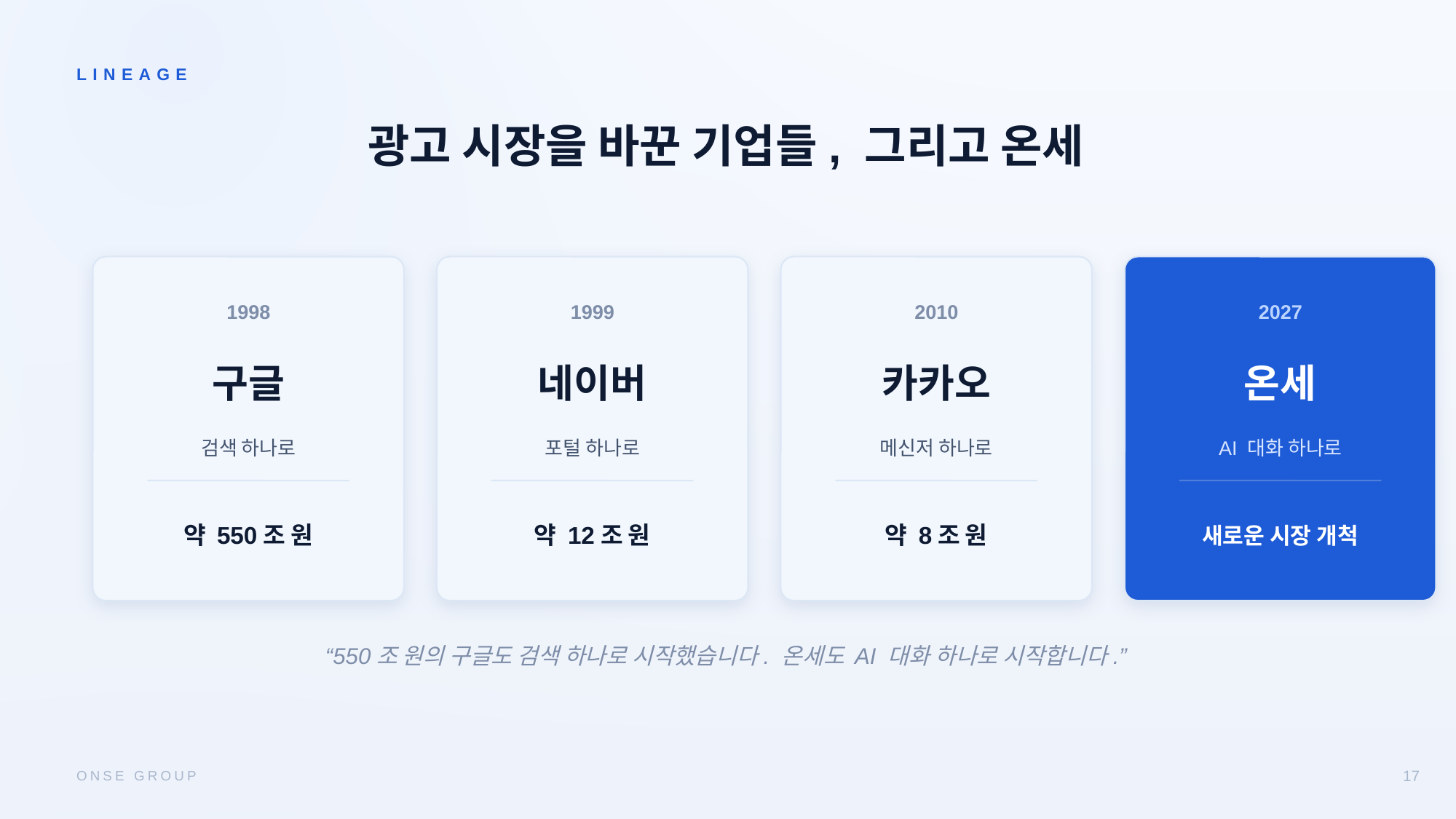

LINEAGE
광고 시장을 바꾼 기업들, 그리고 온세

1998
1999
2010
2027
구글
네이버
카카오
온세
검색 하나로
포털 하나로
메신저 하나로
AI 대화 하나로

약 550조 원
약 12조 원
약 8조 원
새로운 시장 개척
“550조 원의 구글도 검색 하나로 시작했습니다. 온세도 AI 대화 하나로 시작합니다.”
ONSE GROUP
17